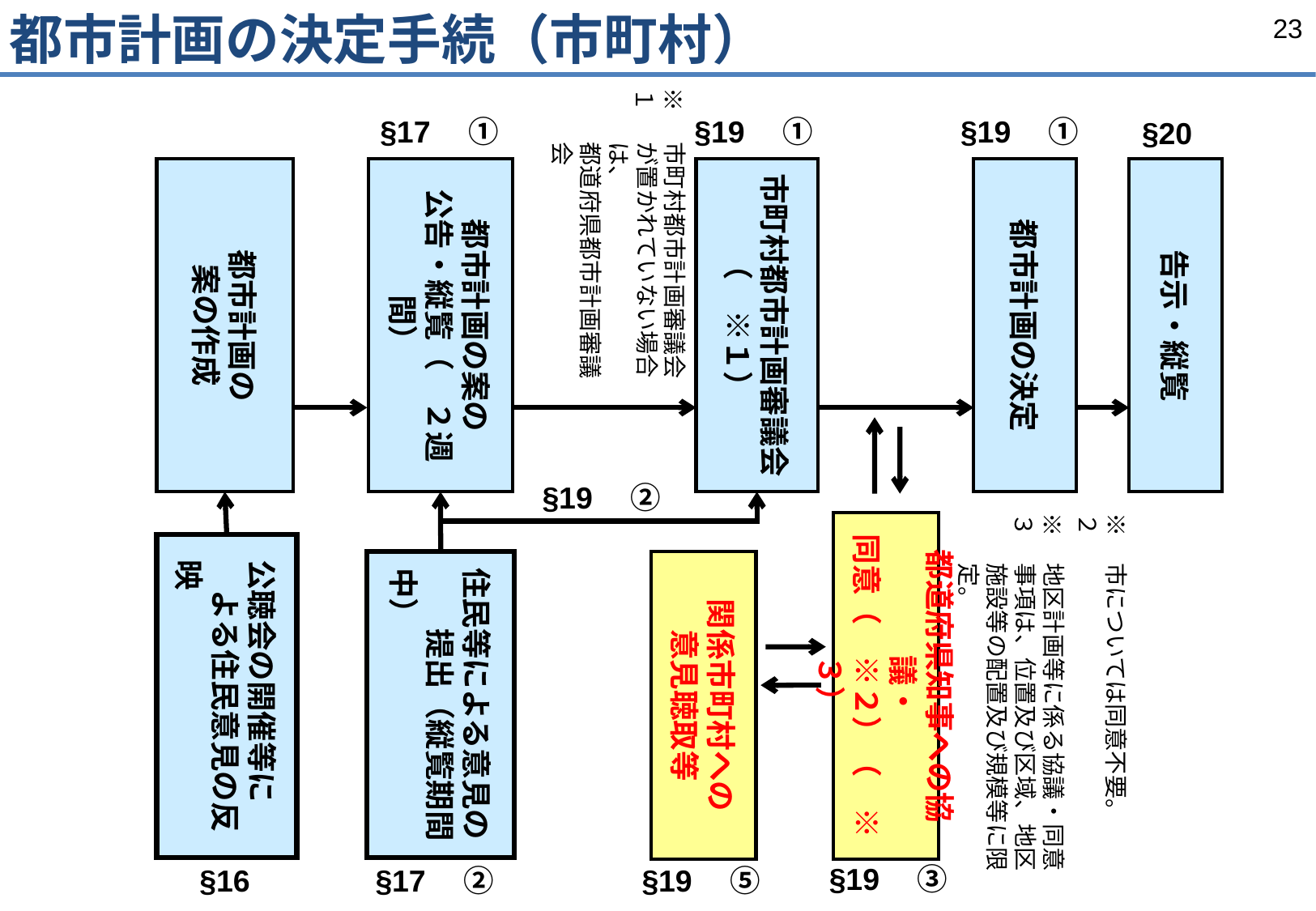

都市計画の決定手続（市町村）
※１
§19　①
§19　①
§17　①
§20
市町村都市計画審議会が置かれていない場合は、
都道府県都市計画審議会
都市計画の
案の作成
都市計画の案の
公告・縦覧（　２週間）
市町村都市計画審議会
（　※１）
都市計画の決定
告示・縦覧

§19　②
※３
※２
都道府県知事への協議・
同意（　※２）（　※３）
公聴会の開催等に
　よる住民意見の反映
住民等による意見の
　　提出（縦覧期間中）
関係市町村への
意見聴取等
地区計画等に係る協議・同意事項は、位置及び区域、地区施設等の配置及び規模等に限定。
市については同意不要。

§19　③
§16
§17　②
§19　⑤